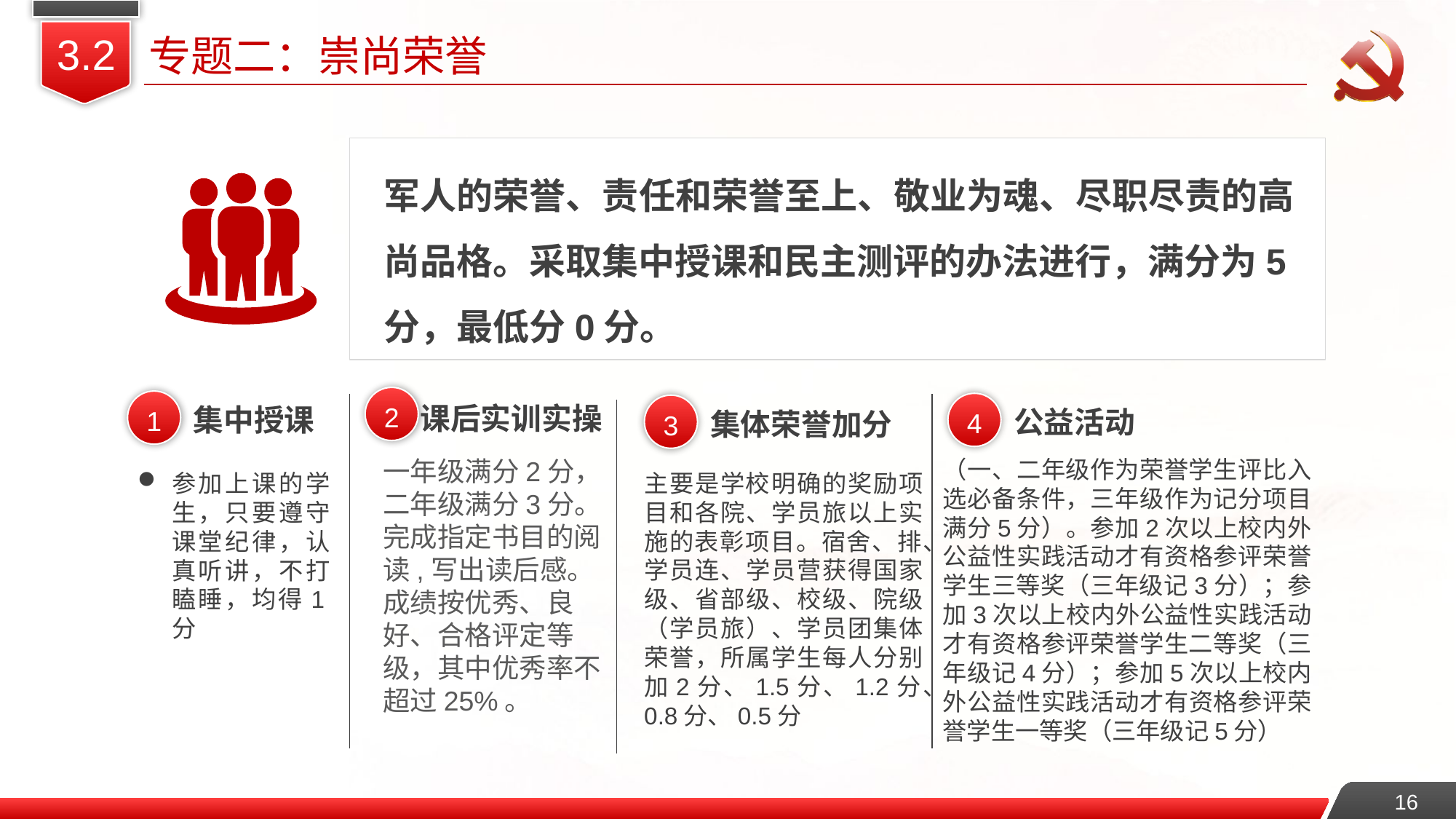

3.2
专题二：崇尚荣誉

军人的荣誉、责任和荣誉至上、敬业为魂、尽职尽责的高尚品格。采取集中授课和民主测评的办法进行，满分为5分，最低分0分。

2
1
4
课后实训实操
3
集中授课
公益活动
集体荣誉加分
一年级满分2分，二年级满分3分。完成指定书目的阅读,写出读后感。成绩按优秀、良好、合格评定等级，其中优秀率不超过25%。
（一、二年级作为荣誉学生评比入选必备条件，三年级作为记分项目满分5分）。参加2次以上校内外公益性实践活动才有资格参评荣誉学生三等奖（三年级记3分）；参加3次以上校内外公益性实践活动才有资格参评荣誉学生二等奖（三年级记4分）；参加5次以上校内外公益性实践活动才有资格参评荣誉学生一等奖（三年级记5分）
主要是学校明确的奖励项目和各院、学员旅以上实施的表彰项目。宿舍、排、学员连、学员营获得国家级、省部级、校级、院级（学员旅）、学员团集体荣誉，所属学生每人分别加2分、1.5分、1.2分、0.8分、0.5分
参加上课的学生，只要遵守课堂纪律，认真听讲，不打瞌睡，均得1分